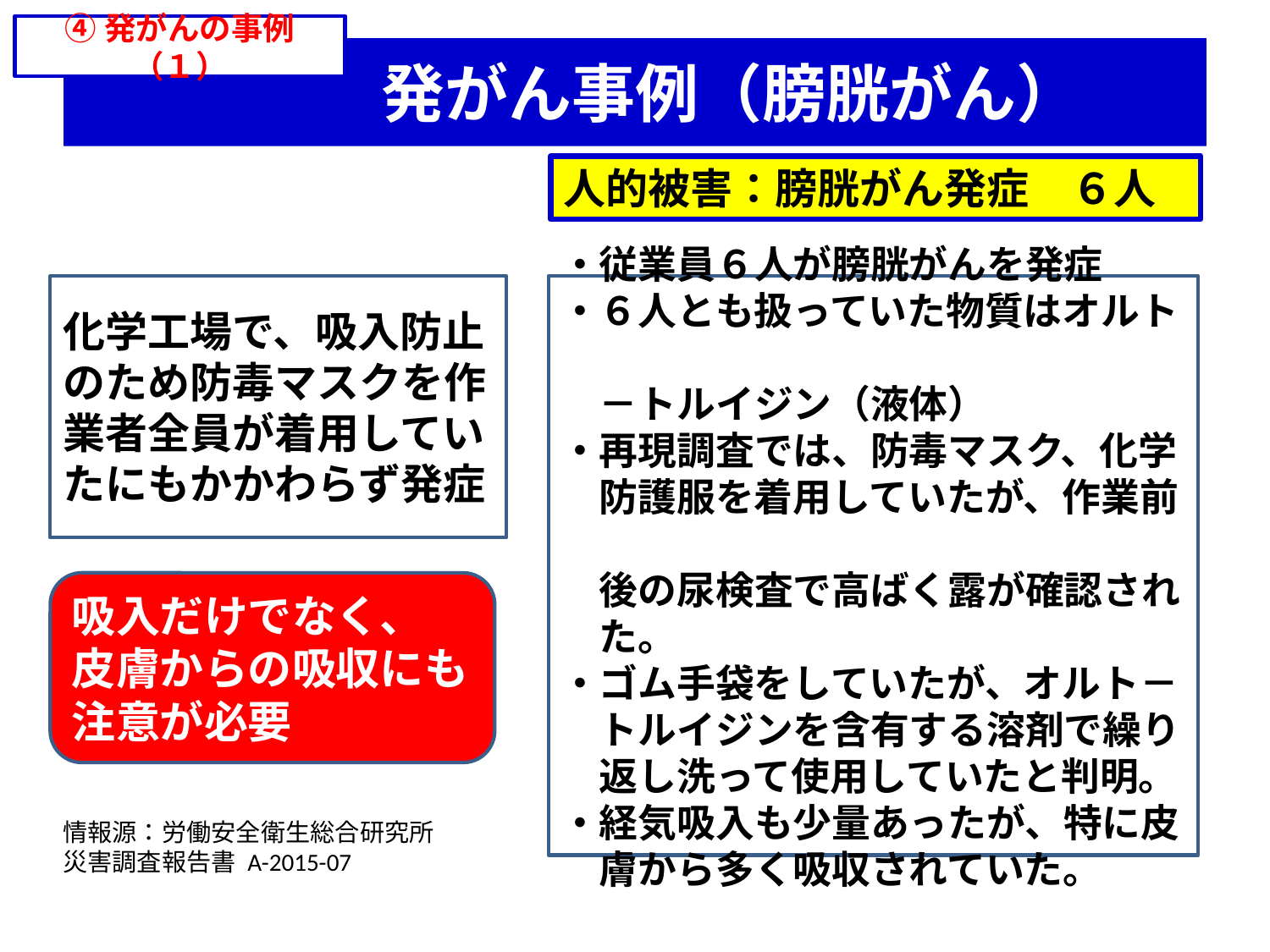

④発がんの事例（１）
# 発がん事例（膀胱がん）
人的被害：膀胱がん発症　６人
化学工場で、吸入防止のため防毒マスクを作業者全員が着用していたにもかかわらず発症
・従業員６人が膀胱がんを発症
・６人とも扱っていた物質はオルト
　－トルイジン（液体）
・再現調査では、防毒マスク、化学
　防護服を着用していたが、作業前
　後の尿検査で高ばく露が確認され
　た。
・ゴム手袋をしていたが、オルト－
　トルイジンを含有する溶剤で繰り
　返し洗って使用していたと判明。
・経気吸入も少量あったが、特に皮
　膚から多く吸収されていた。
吸入だけでなく、
皮膚からの吸収にも注意が必要
情報源：労働安全衛生総合研究所
災害調査報告書 A-2015-07